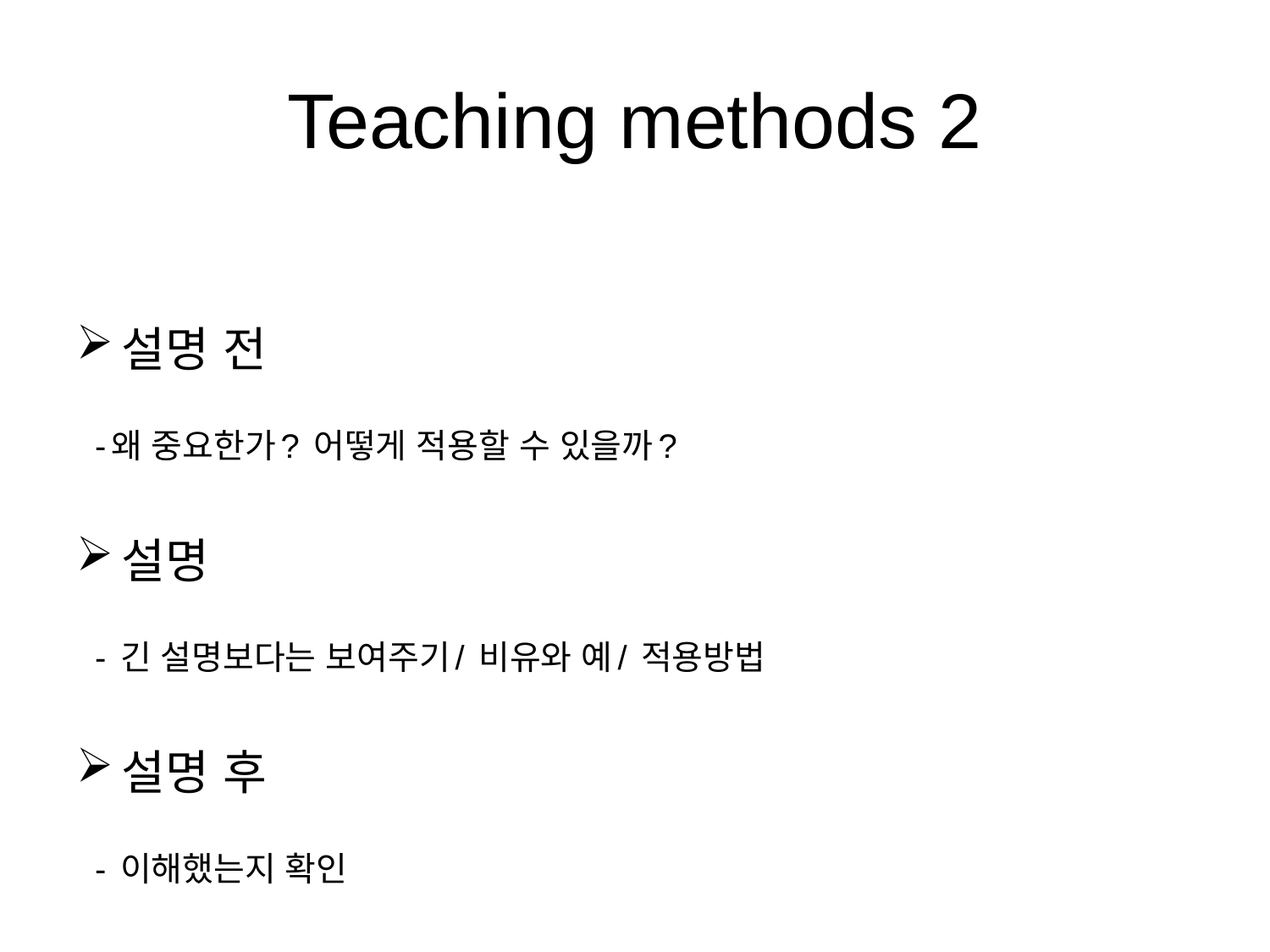

# Teaching methods 2
설명 전
  -왜 중요한가? 어떻게 적용할 수 있을까?
설명
  - 긴 설명보다는 보여주기/ 비유와 예/ 적용방법
설명 후
  - 이해했는지 확인